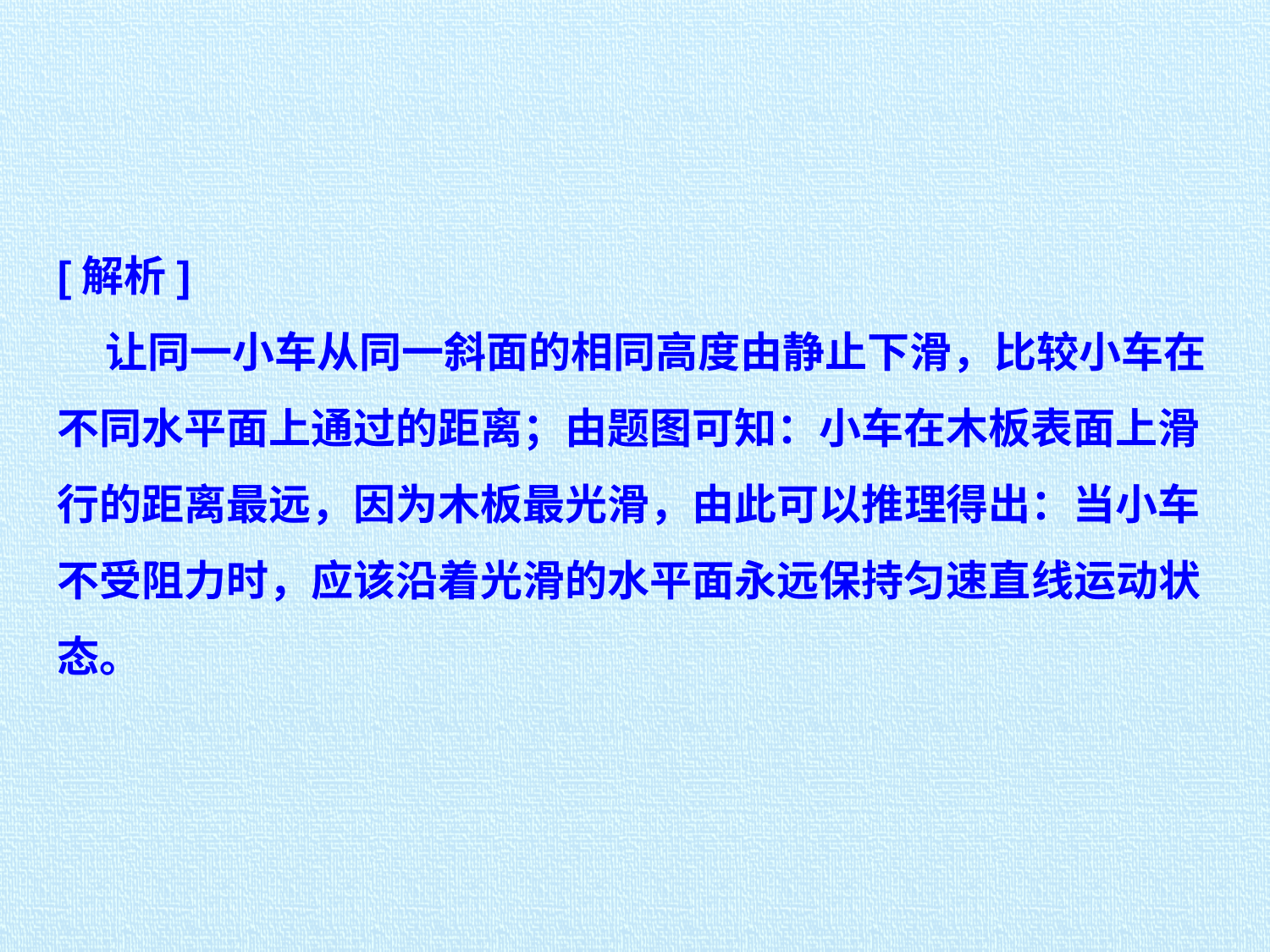

[解析]
    让同一小车从同一斜面的相同高度由静止下滑，比较小车在不同水平面上通过的距离；由题图可知：小车在木板表面上滑行的距离最远，因为木板最光滑，由此可以推理得出：当小车不受阻力时，应该沿着光滑的水平面永远保持匀速直线运动状态。